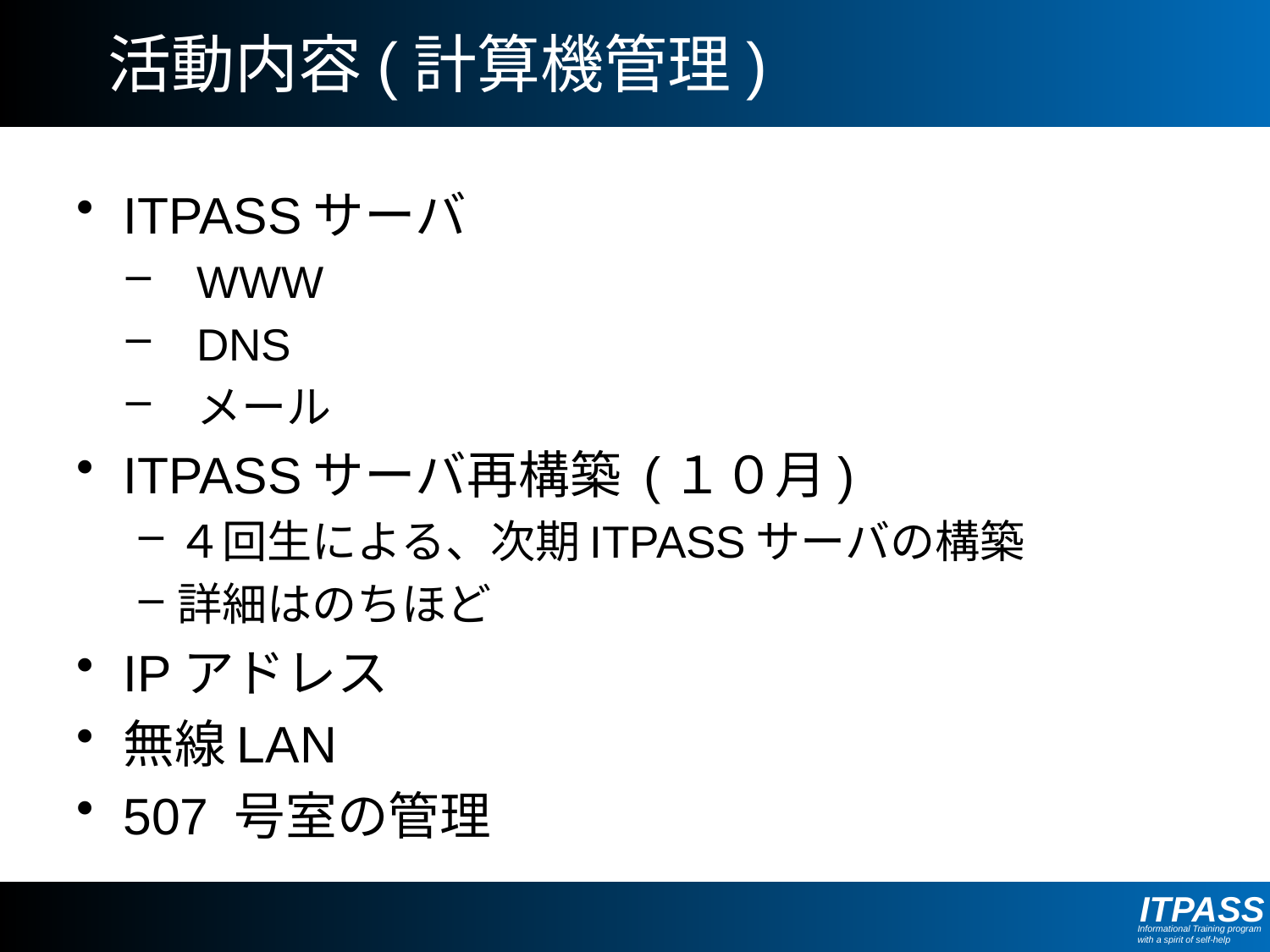

# 活動内容(計算機管理)
ITPASSサーバ
WWW
DNS
メール
ITPASSサーバ再構築 (１０月)
４回生による、次期ITPASSサーバの構築
詳細はのちほど
IPアドレス
無線LAN
507 号室の管理